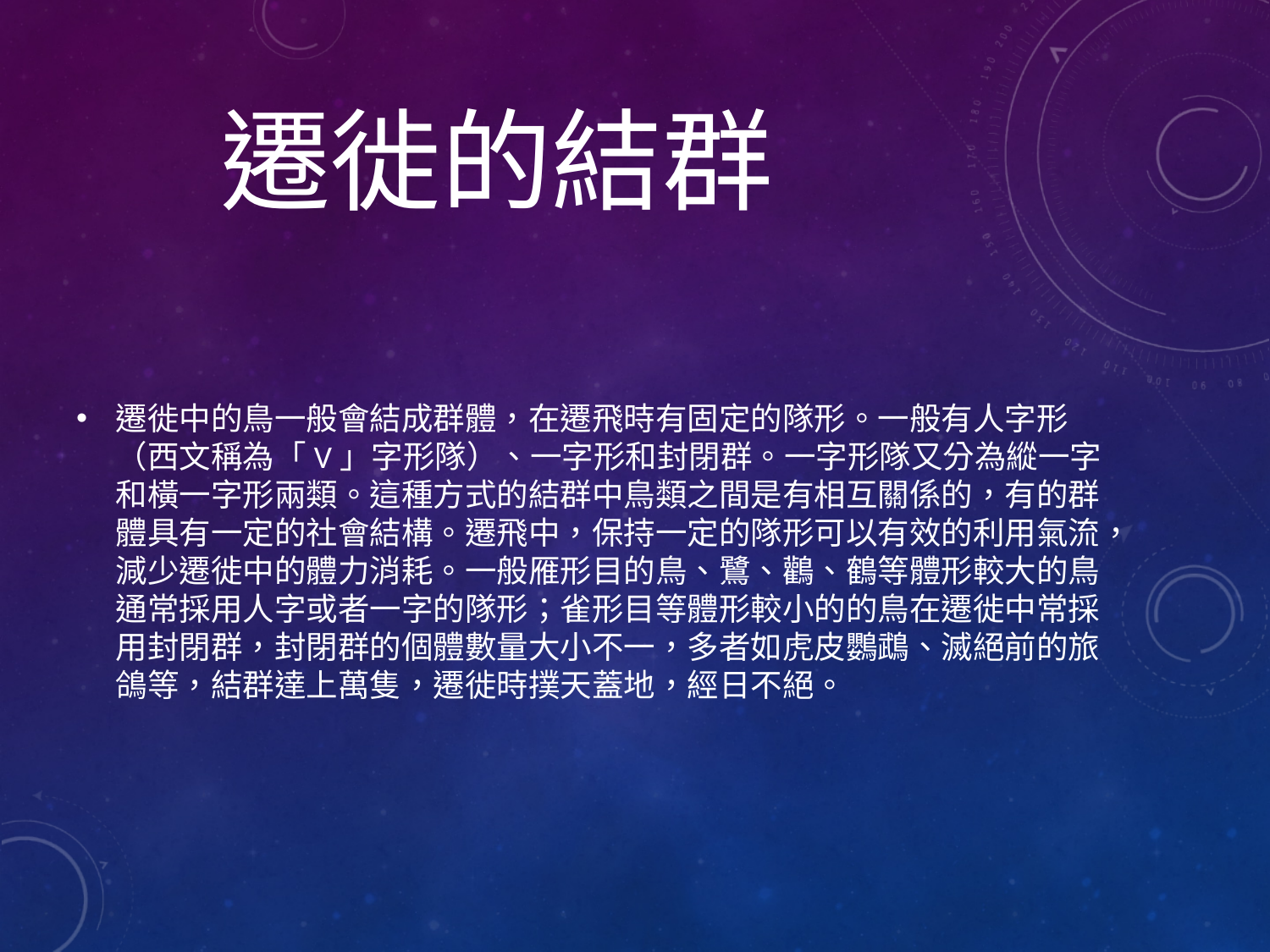

# 遷徙的結群
遷徙中的鳥一般會結成群體，在遷飛時有固定的隊形。一般有人字形（西文稱為「V」字形隊）、一字形和封閉群。一字形隊又分為縱一字和橫一字形兩類。這種方式的結群中鳥類之間是有相互關係的，有的群體具有一定的社會結構。遷飛中，保持一定的隊形可以有效的利用氣流，減少遷徙中的體力消耗。一般雁形目的鳥、鷺、鸛、鶴等體形較大的鳥通常採用人字或者一字的隊形；雀形目等體形較小的的鳥在遷徙中常採用封閉群，封閉群的個體數量大小不一，多者如虎皮鸚鵡、滅絕前的旅鴿等，結群達上萬隻，遷徙時撲天蓋地，經日不絕。